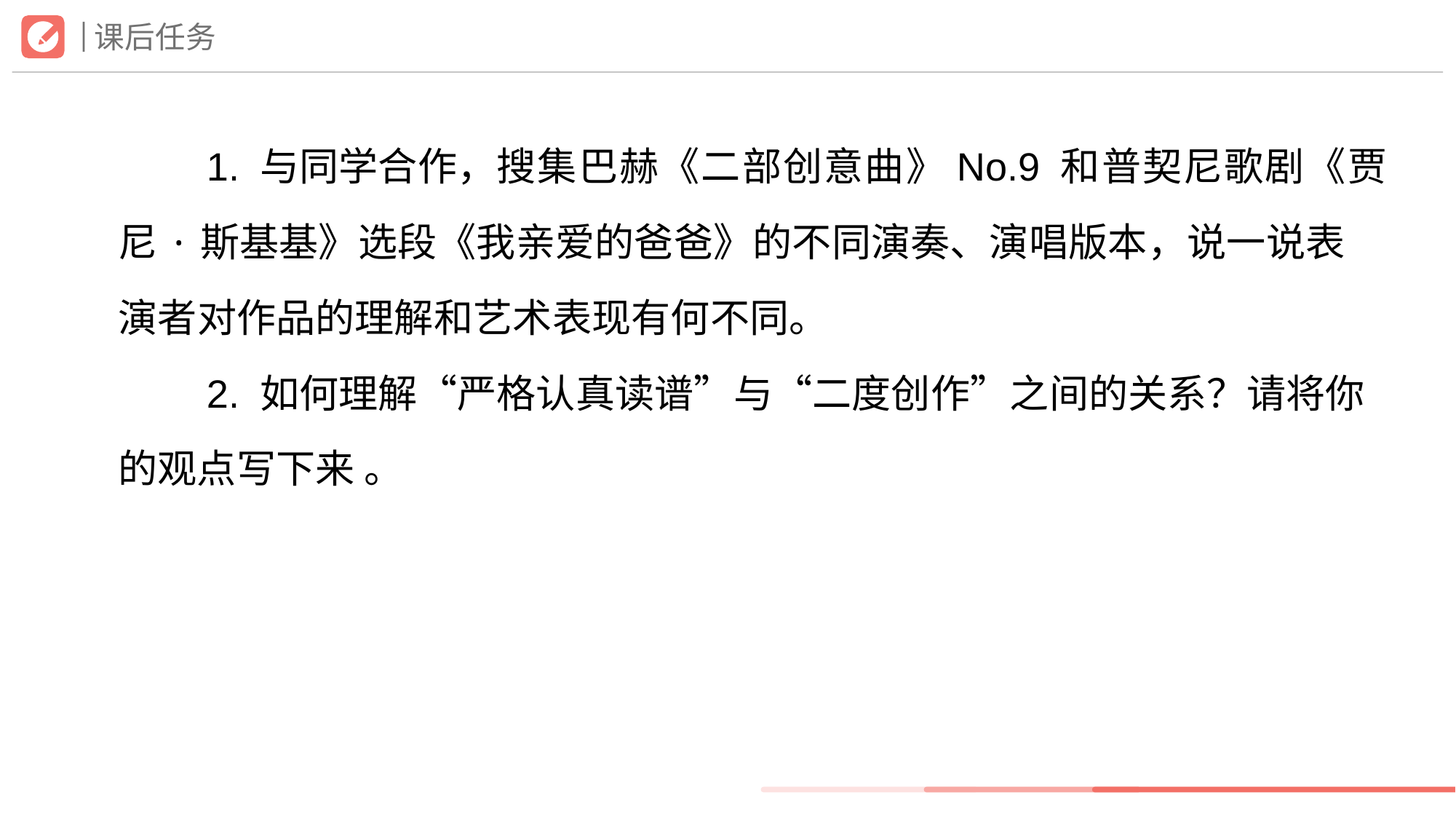

课后任务

　　1. 与同学合作，搜集巴赫《二部创意曲》No.9 和普契尼歌剧《贾
尼·斯基基》选段《我亲爱的爸爸》的不同演奏、演唱版本，说一说表
演者对作品的理解和艺术表现有何不同。
　　2. 如何理解“严格认真读谱”与“二度创作”之间的关系？请将你
的观点写下来 。